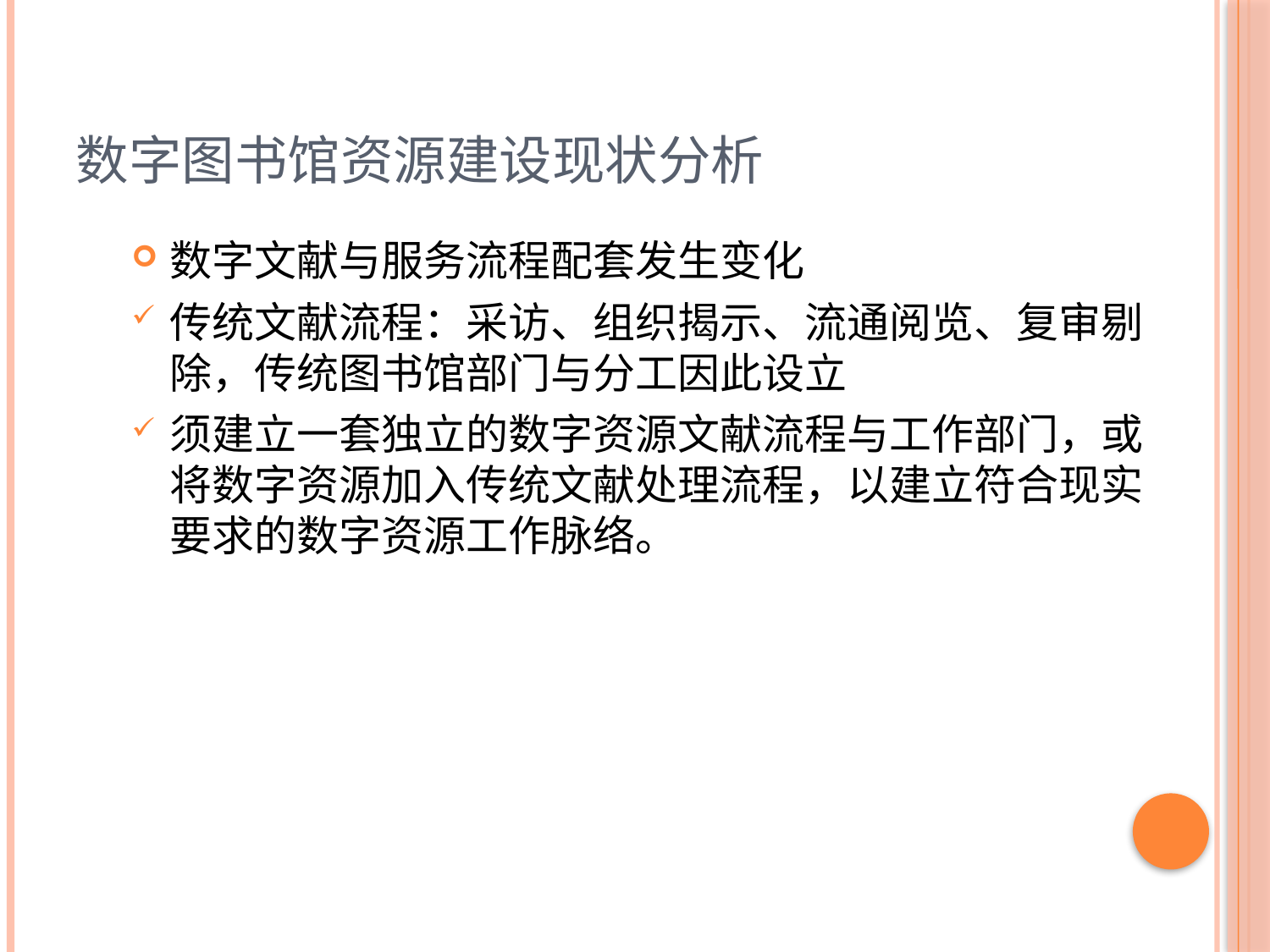

# 数字图书馆资源建设现状分析
数字文献与服务流程配套发生变化
传统文献流程：采访、组织揭示、流通阅览、复审剔除，传统图书馆部门与分工因此设立
须建立一套独立的数字资源文献流程与工作部门，或将数字资源加入传统文献处理流程，以建立符合现实要求的数字资源工作脉络。